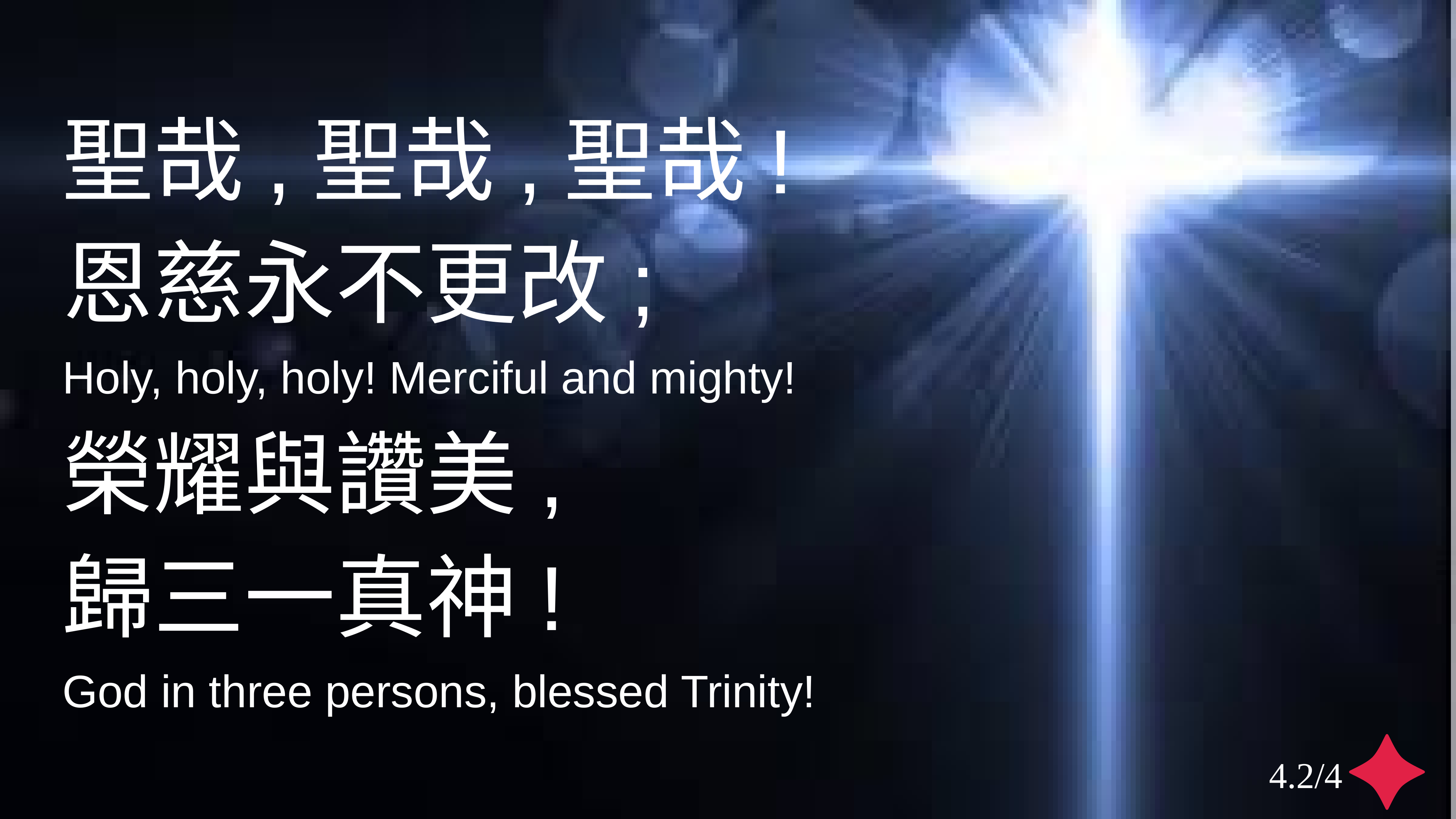

聖哉,聖哉,聖哉!
恩慈永不更改;
Holy, holy, holy! Merciful and mighty!
榮耀與讚美,
歸三一真神!
God in three persons, blessed Trinity!
#

4.2/4